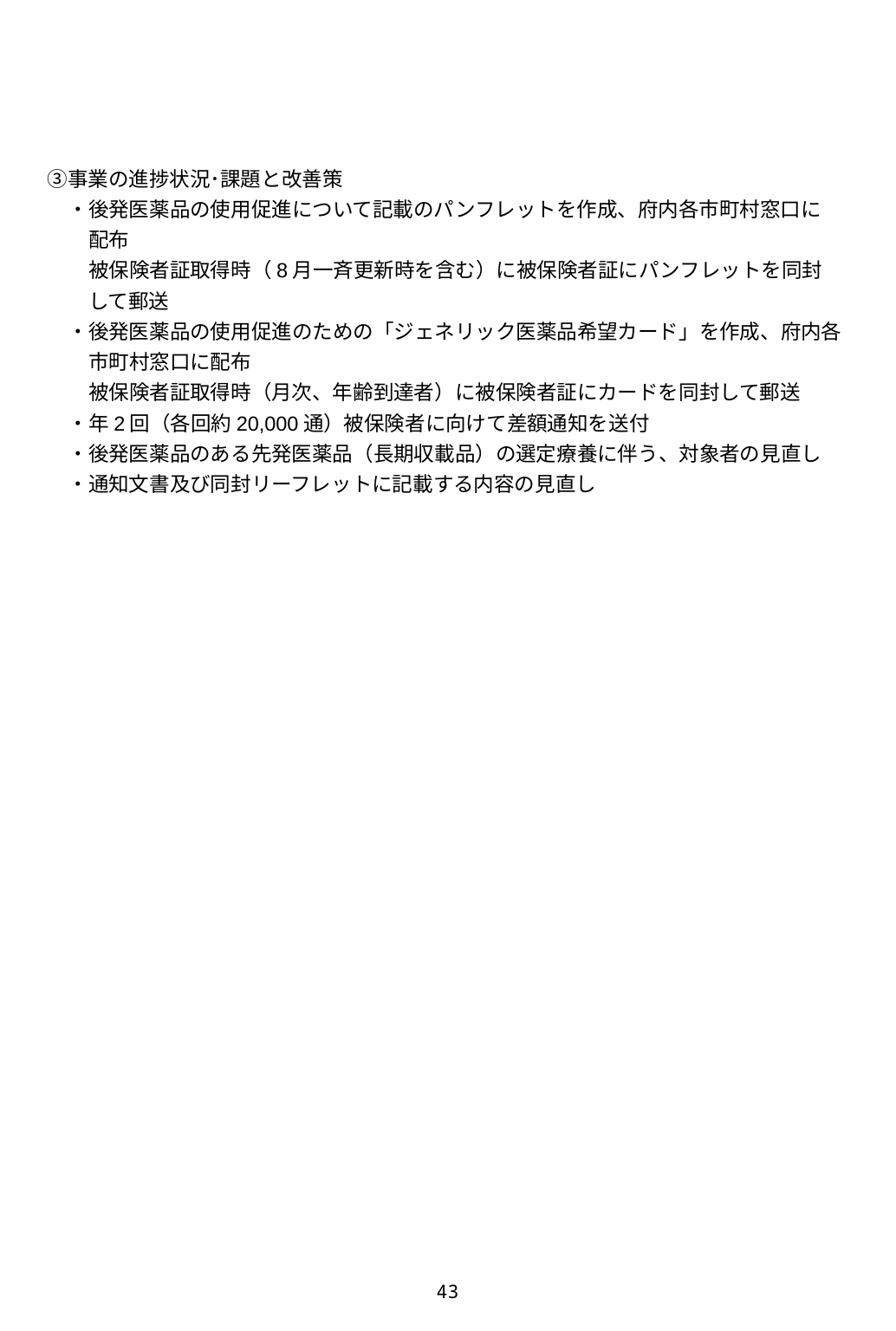

③事業の進捗状況･課題と改善策
・後発医薬品の使用促進について記載のパンフレットを作成、府内各市町村窓口に
　配布
　被保険者証取得時（8月一斉更新時を含む）に被保険者証にパンフレットを同封
　して郵送
・後発医薬品の使用促進のための「ジェネリック医薬品希望カード」を作成、府内各
　市町村窓口に配布
　被保険者証取得時（月次、年齢到達者）に被保険者証にカードを同封して郵送
・年2回（各回約20,000通）被保険者に向けて差額通知を送付
・後発医薬品のある先発医薬品（長期収載品）の選定療養に伴う、対象者の見直し
・通知文書及び同封リーフレットに記載する内容の見直し
43